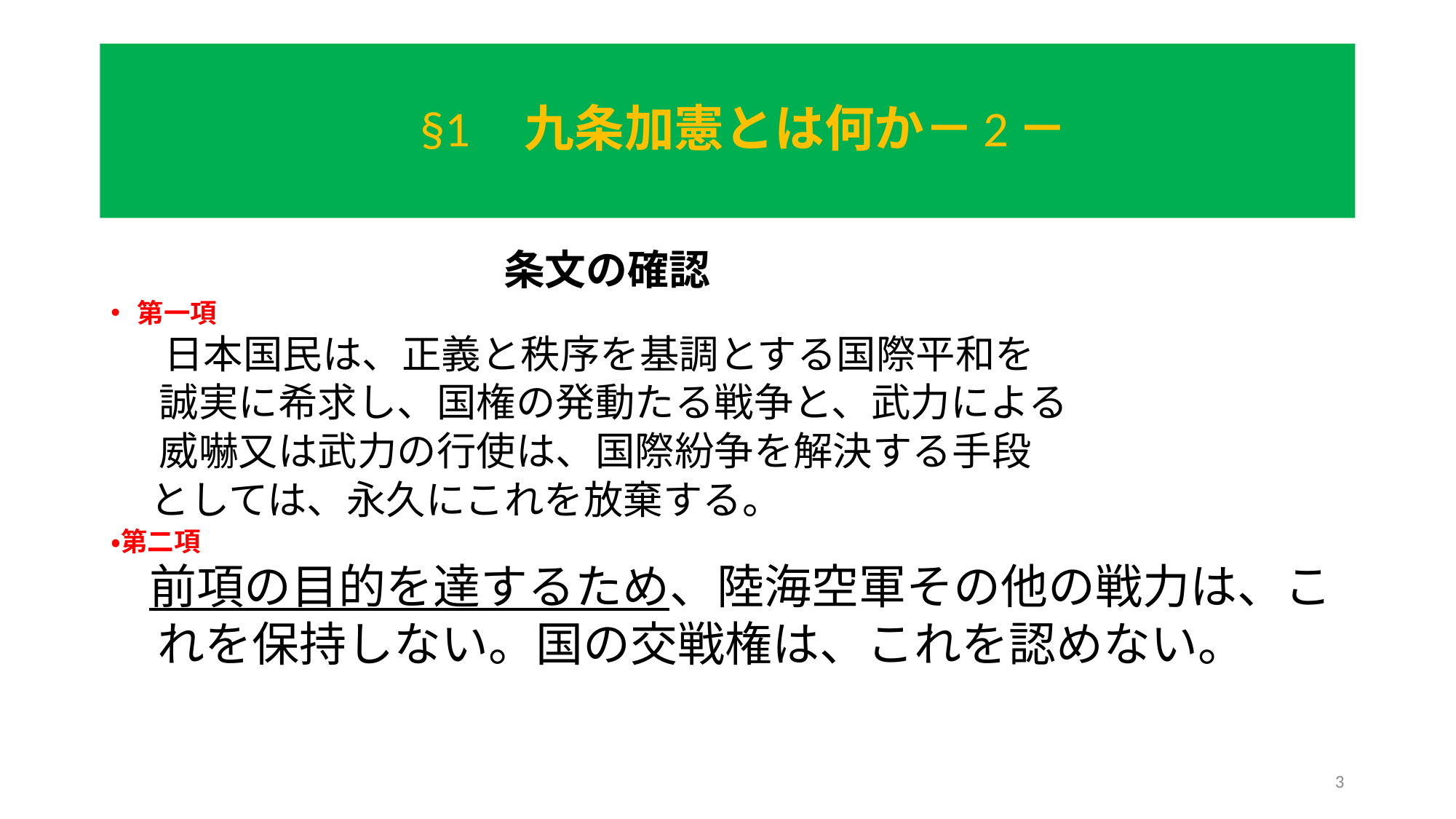

# §1    九条加憲とは何か－2－

　　　　　　　　　　　　　条文の確認
第一項
　　日本国民は、正義と秩序を基調とする国際平和を
     誠実に希求し、国権の発動たる戦争と、武力による
     威嚇又は武力の行使は、国際紛争を解決する手段
    としては、永久にこれを放棄する。
・第二項
　  前項の目的を達するため、陸海空軍その他の戦力は、こ
    れを保持しない。国の交戦権は、これを認めない。

3